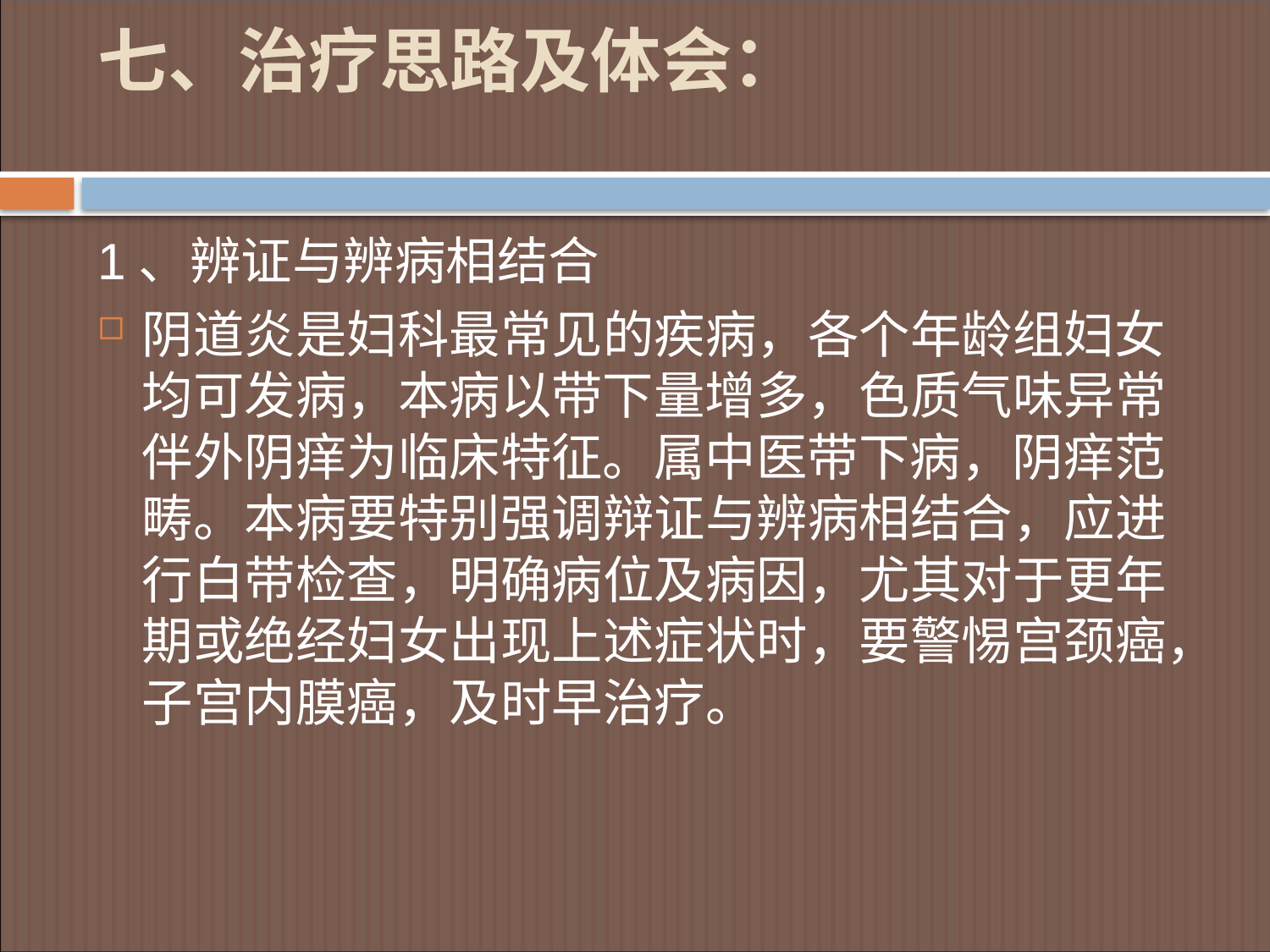

# 七、治疗思路及体会：
1、辨证与辨病相结合
阴道炎是妇科最常见的疾病，各个年龄组妇女均可发病，本病以带下量增多，色质气味异常伴外阴痒为临床特征。属中医带下病，阴痒范畴。本病要特别强调辩证与辨病相结合，应进行白带检查，明确病位及病因，尤其对于更年期或绝经妇女出现上述症状时，要警惕宫颈癌，子宫内膜癌，及时早治疗。